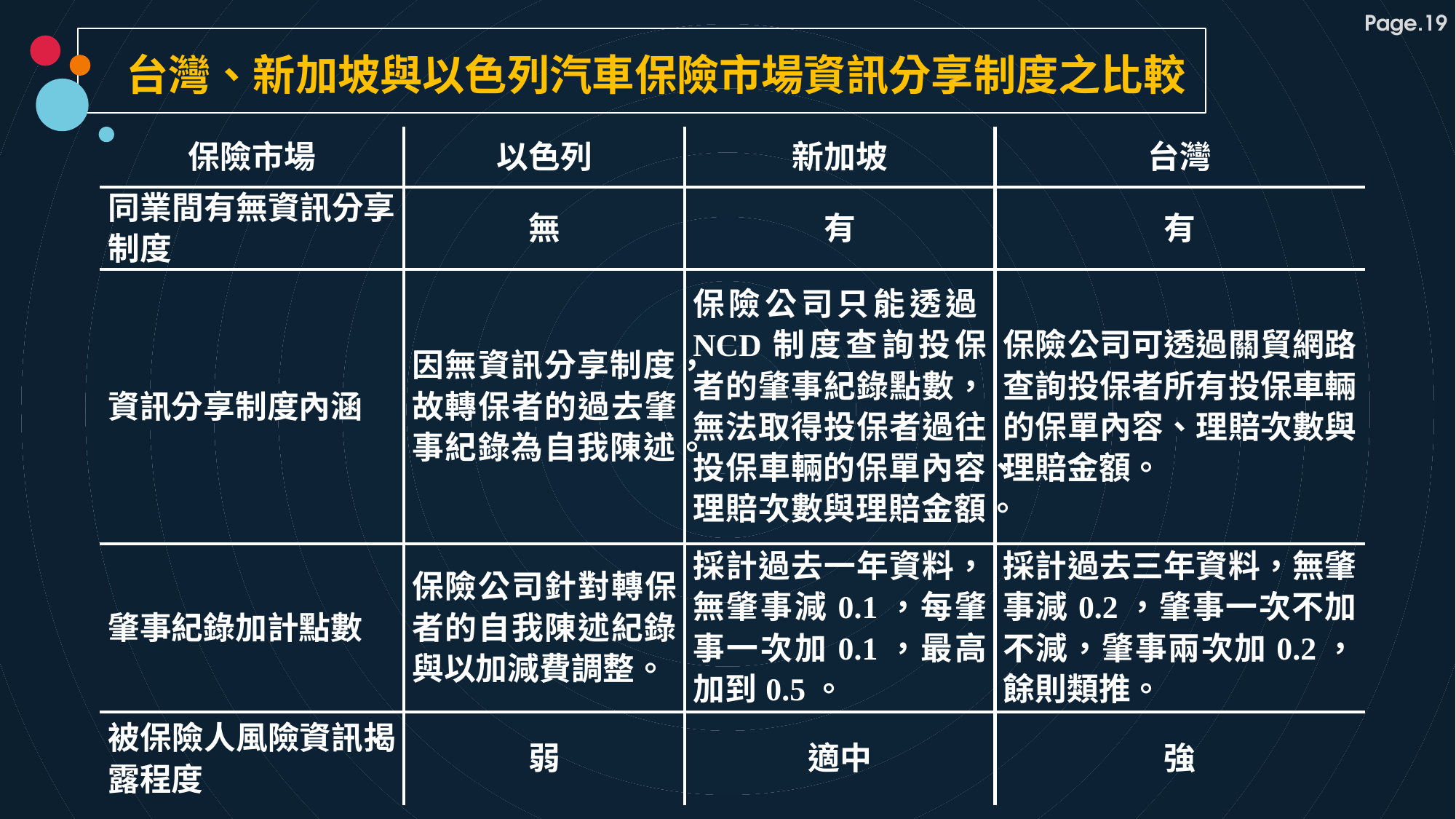

台灣、新加坡與以色列汽車保險市場資訊分享制度之比較
| 保險市場 | 以色列 | 新加坡 | 台灣 |
| --- | --- | --- | --- |
| 同業間有無資訊分享制度 | 無 | 有 | 有 |
| 資訊分享制度內涵 | 因無資訊分享制度，故轉保者的過去肇事紀錄為自我陳述。 | 保險公司只能透過NCD制度查詢投保者的肇事紀錄點數，無法取得投保者過往投保車輛的保單內容、理賠次數與理賠金額。 | 保險公司可透過關貿網路查詢投保者所有投保車輛的保單內容、理賠次數與理賠金額。 |
| 肇事紀錄加計點數 | 保險公司針對轉保者的自我陳述紀錄與以加減費調整。 | 採計過去一年資料，無肇事減0.1，每肇事一次加0.1，最高加到0.5。 | 採計過去三年資料，無肇事減0.2，肇事一次不加不減，肇事兩次加0.2，餘則類推。 |
| 被保險人風險資訊揭露程度 | 弱 | 適中 | 強 |